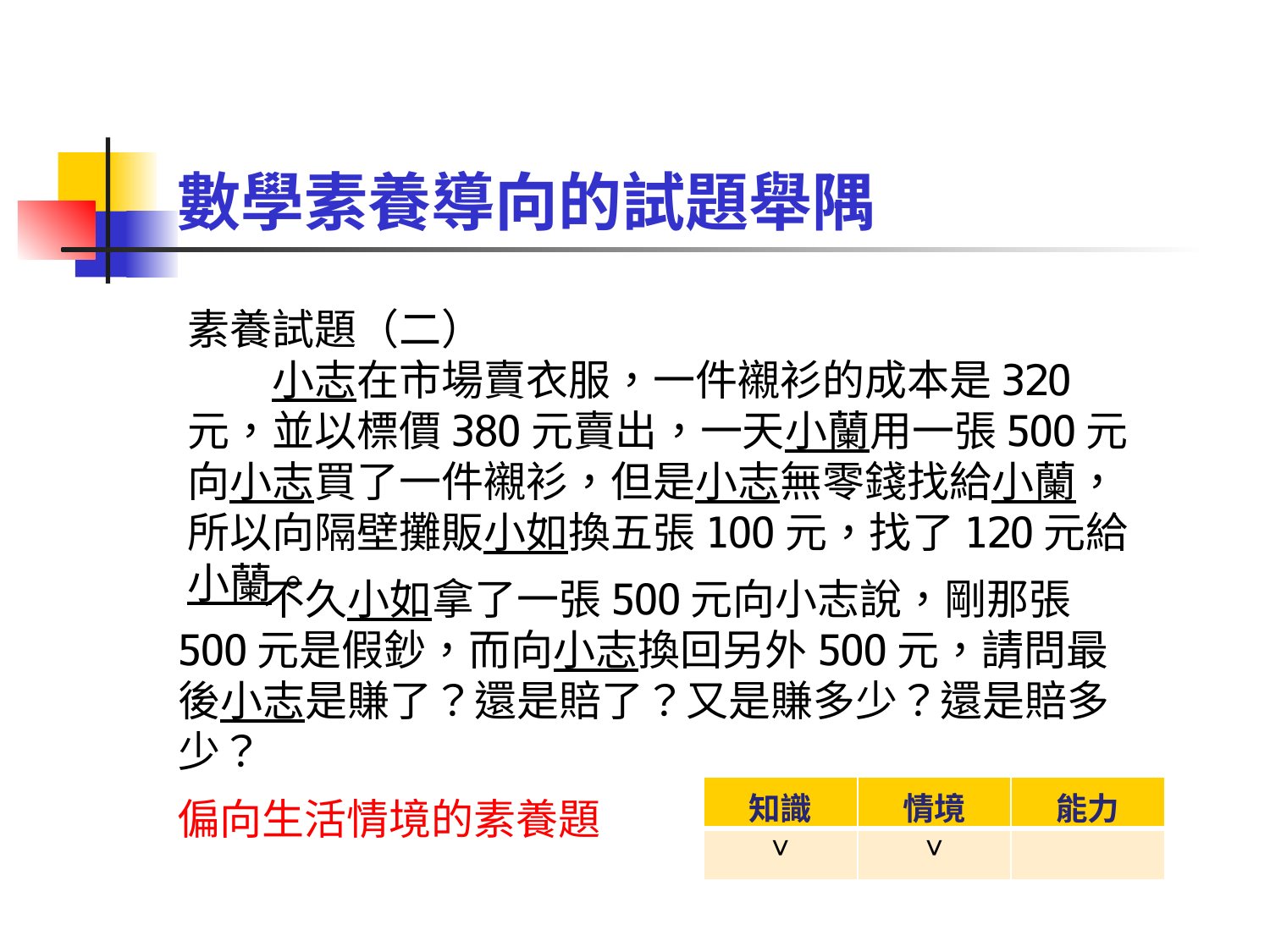

# 數學素養導向的試題舉隅
素養試題（二）
　　小志在市場賣衣服，一件襯衫的成本是320元，並以標價380元賣出，一天小蘭用一張500元向小志買了一件襯衫，但是小志無零錢找給小蘭，所以向隔壁攤販小如換五張100元，找了120元給小蘭。
　　不久小如拿了一張500元向小志說，剛那張500元是假鈔，而向小志換回另外500元，請問最後小志是賺了？還是賠了？又是賺多少？還是賠多少？
| 知識 | 情境 | 能力 |
| --- | --- | --- |
| ˅ | ˅ |  |
偏向生活情境的素養題